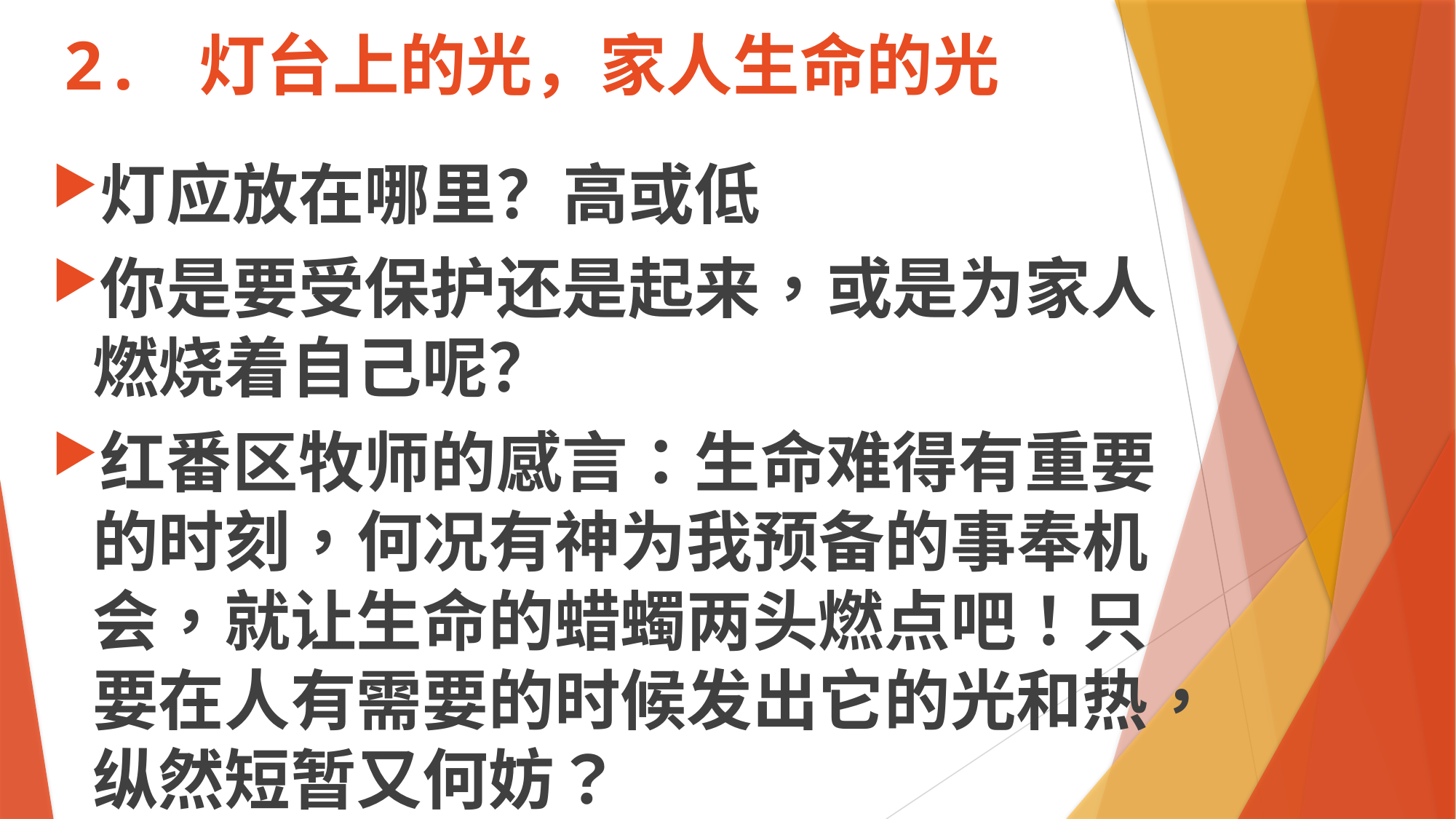

# 2. 灯台上的光，家人生命的光
灯应放在哪里？高或低
你是要受保护还是起来，或是为家人燃烧着自己呢？
红番区牧师的感言：生命难得有重要的时刻，何况有神为我预备的事奉机会，就让生命的蜡蠋两头燃点吧！只要在人有需要的时候发出它的光和热，纵然短暂又何妨？